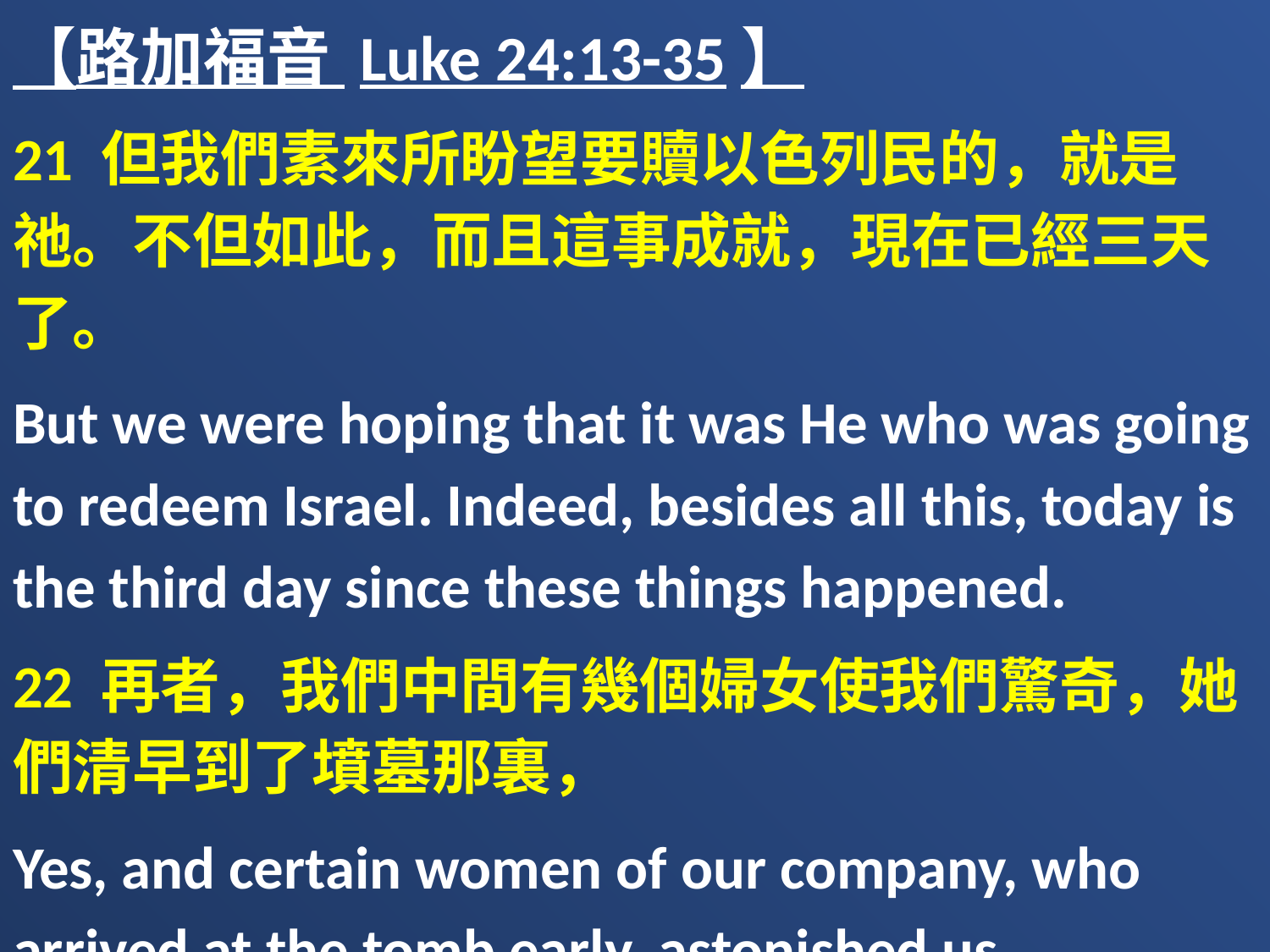

【路加福音 Luke 24:13-35】
21 但我們素來所盼望要贖以色列民的，就是祂。不但如此，而且這事成就，現在已經三天了。
But we were hoping that it was He who was going to redeem Israel. Indeed, besides all this, today is the third day since these things happened.
22 再者，我們中間有幾個婦女使我們驚奇，她們清早到了墳墓那裏，
Yes, and certain women of our company, who arrived at the tomb early, astonished us.